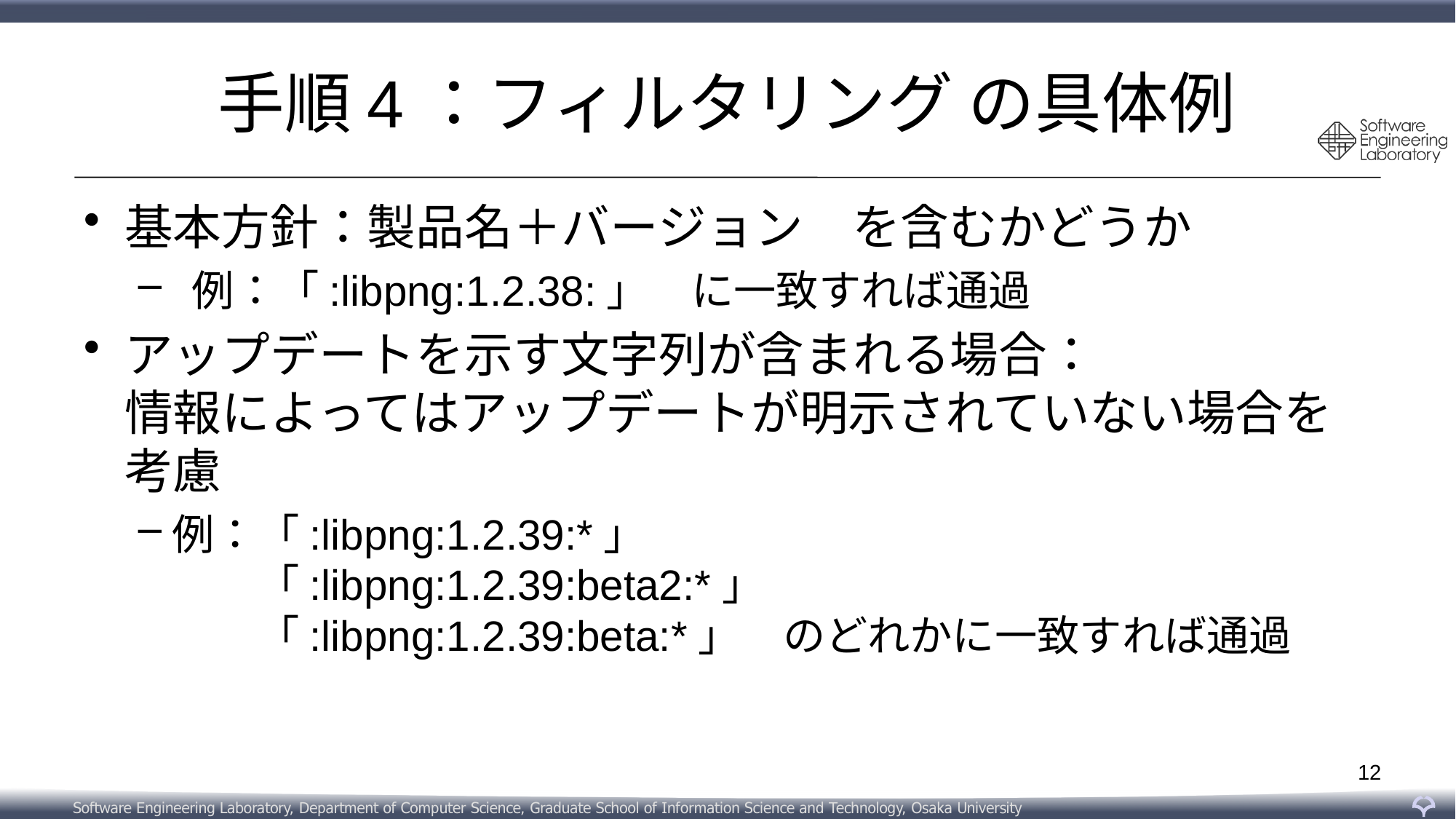

# 手順4：フィルタリング の具体例
基本方針：製品名＋バージョン　を含むかどうか
 例：「:libpng:1.2.38:」　に一致すれば通過
アップデートを示す文字列が含まれる場合：
情報によってはアップデートが明示されていない場合を考慮
例：「:libpng:1.2.39:*」
例：「:libpng:1.2.39:beta2:*」
例：「:libpng:1.2.39:beta:*」　のどれかに一致すれば通過

12